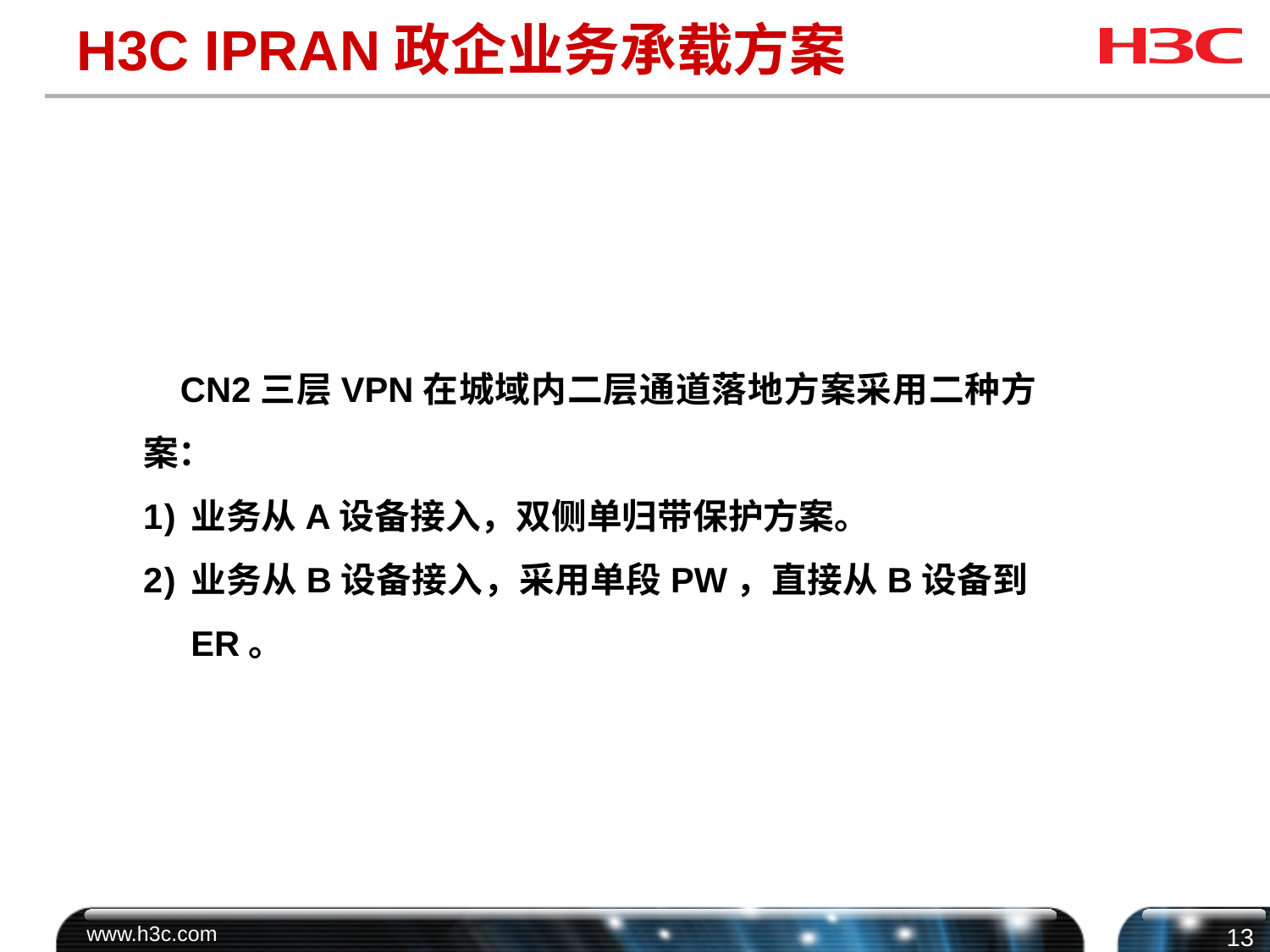

# H3C IPRAN政企业务承载方案
CN2三层VPN在城域内二层通道落地方案采用二种方案：
业务从A设备接入，双侧单归带保护方案。
业务从B设备接入，采用单段PW，直接从B设备到ER。